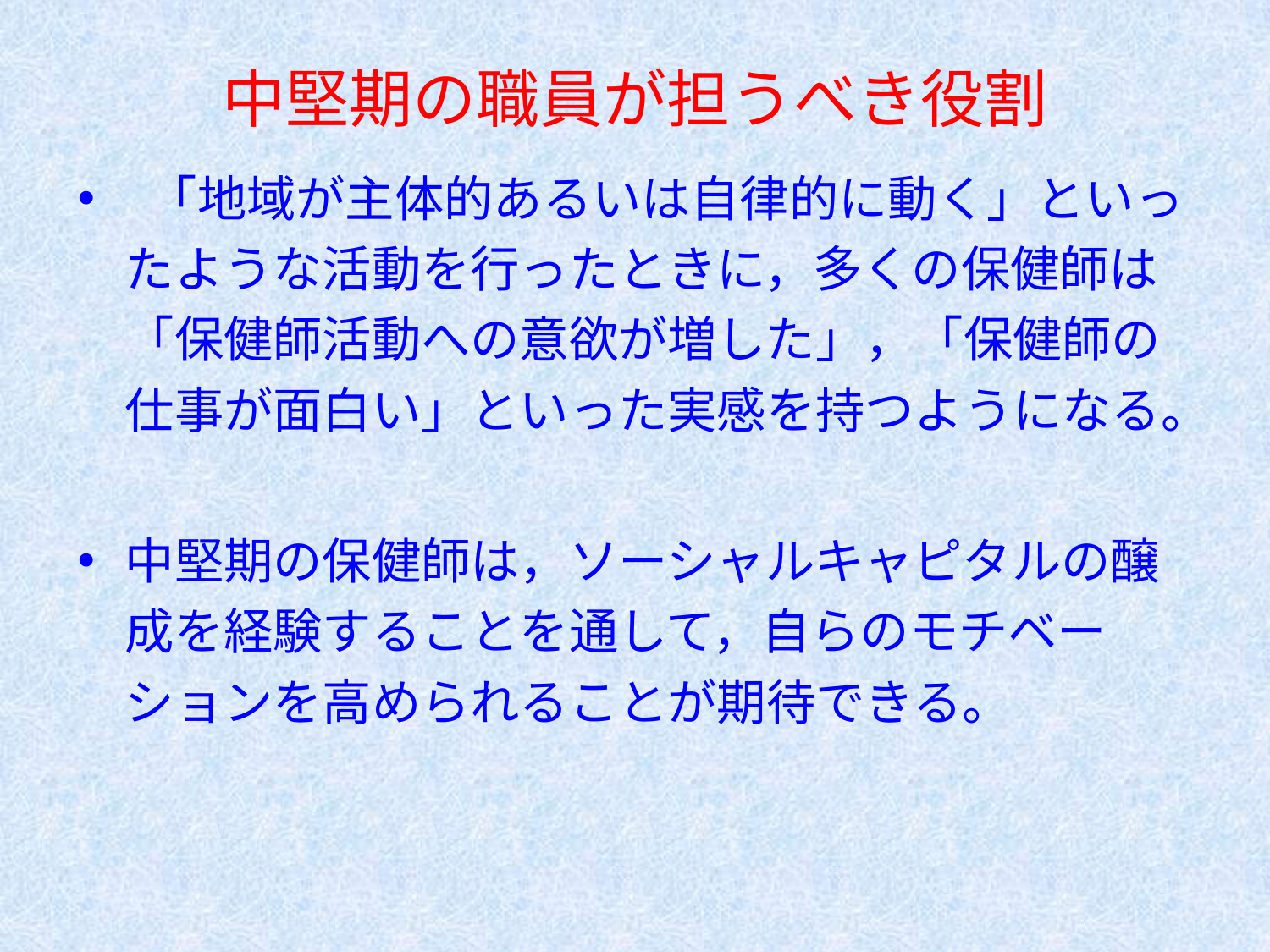

# 中堅期の職員が担うべき役割
 「地域が主体的あるいは自律的に動く」といったような活動を行ったときに，多くの保健師は「保健師活動への意欲が増した」，「保健師の仕事が面白い」といった実感を持つようになる。
中堅期の保健師は，ソーシャルキャピタルの醸成を経験することを通して，自らのモチベーションを高められることが期待できる。